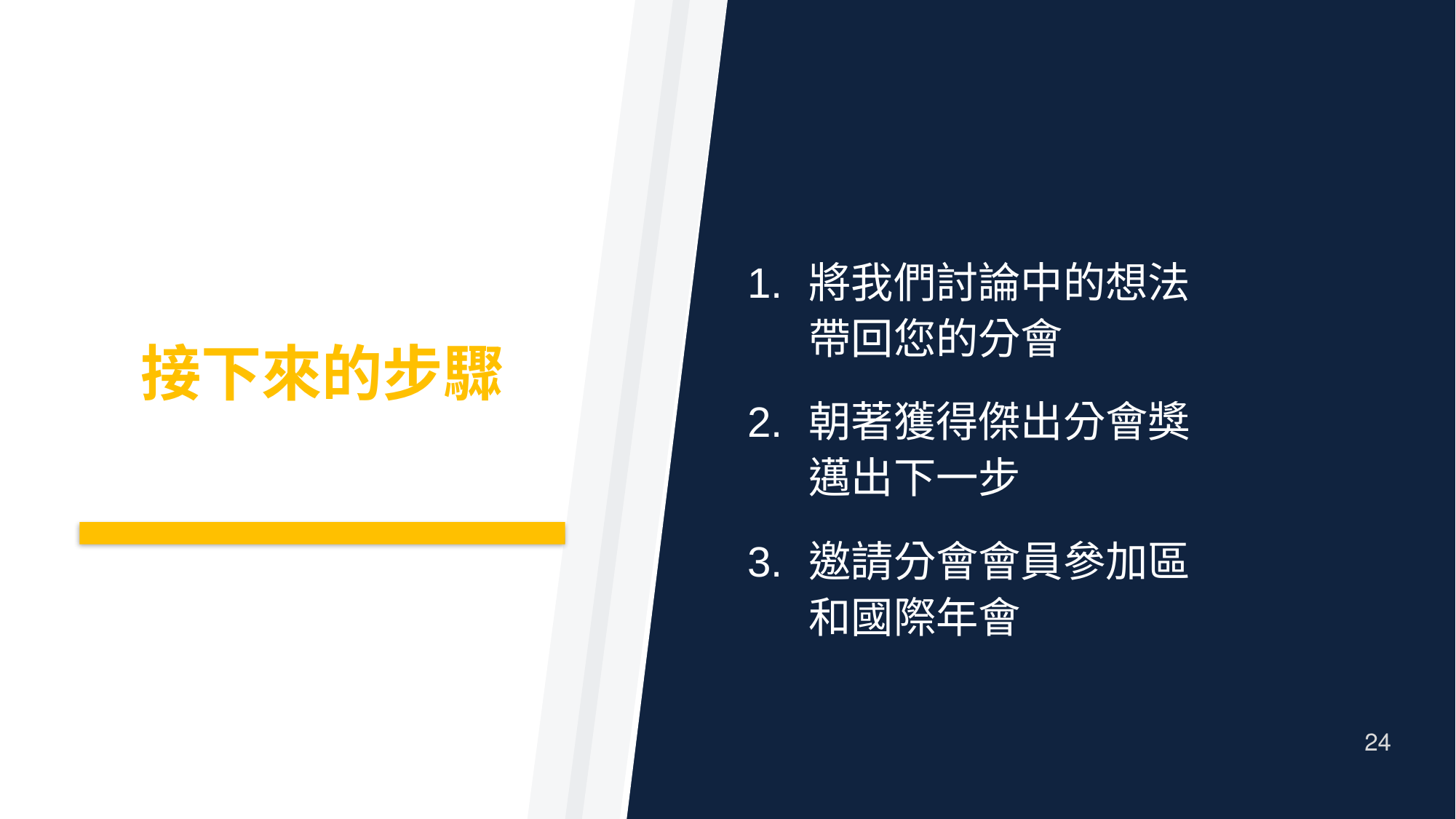

將我們討論中的想法
帶回您的分會
朝著獲得傑出分會獎
邁出下一步
邀請分會會員參加區
和國際年會
# 接下來的步驟